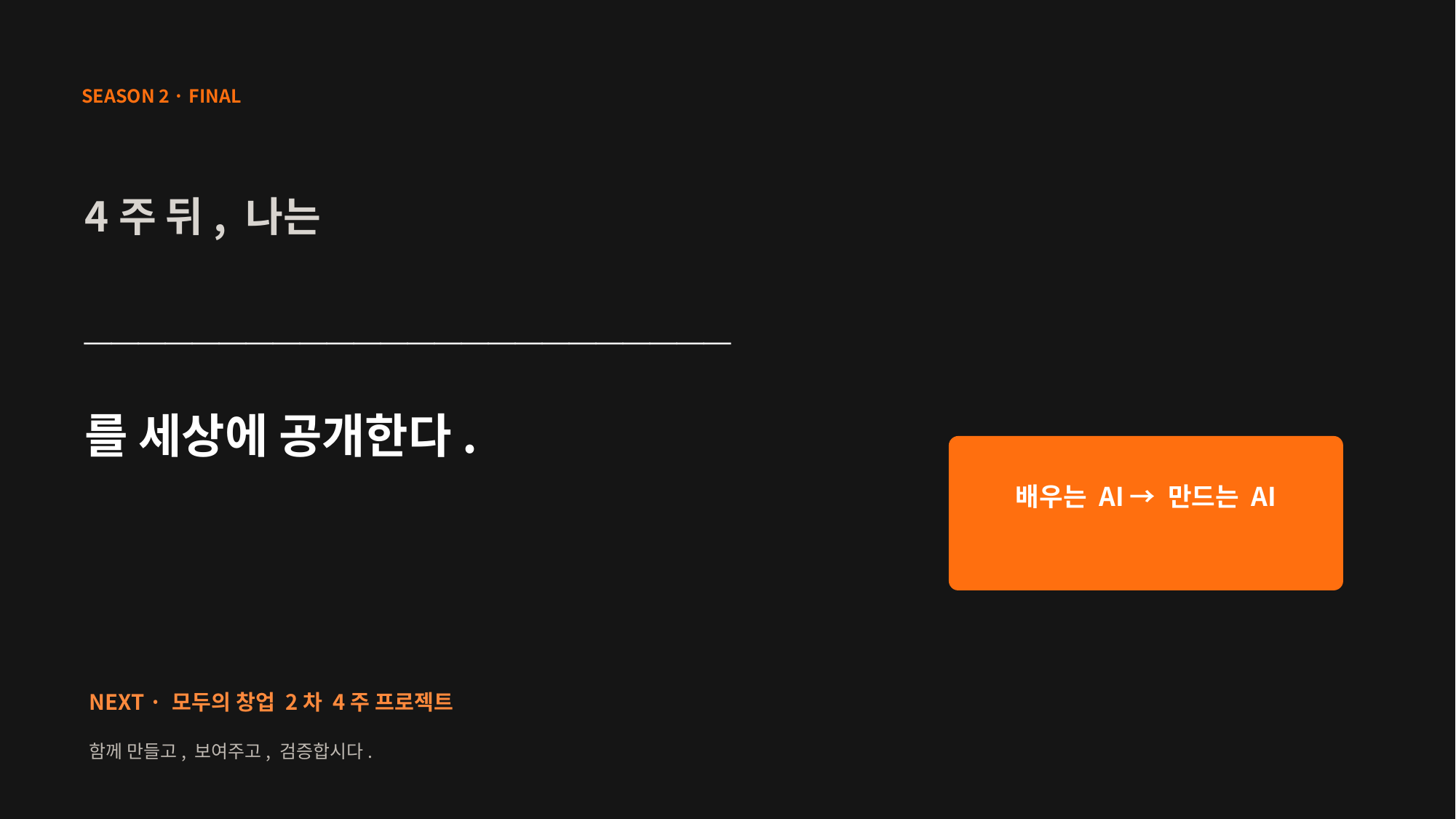

SEASON 2 · FINAL
4주 뒤, 나는
________________________
를 세상에 공개한다.

배우는 AI → 만드는 AI
NEXT · 모두의 창업 2차 4주 프로젝트
함께 만들고, 보여주고, 검증합시다.